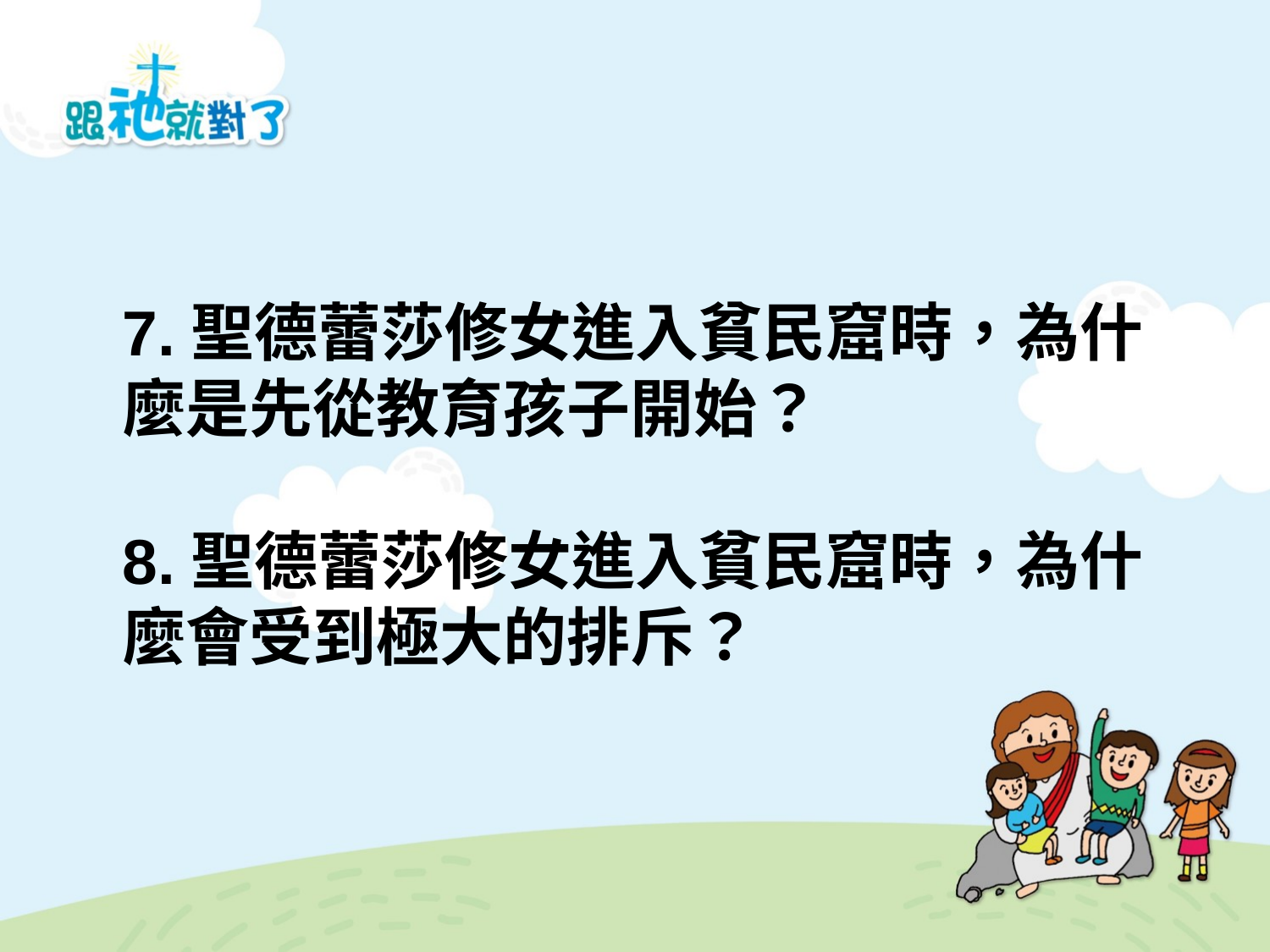

7.聖德蕾莎修女進入貧民窟時，為什麼是先從教育孩子開始？

8.聖德蕾莎修女進入貧民窟時，為什麼會受到極大的排斥？